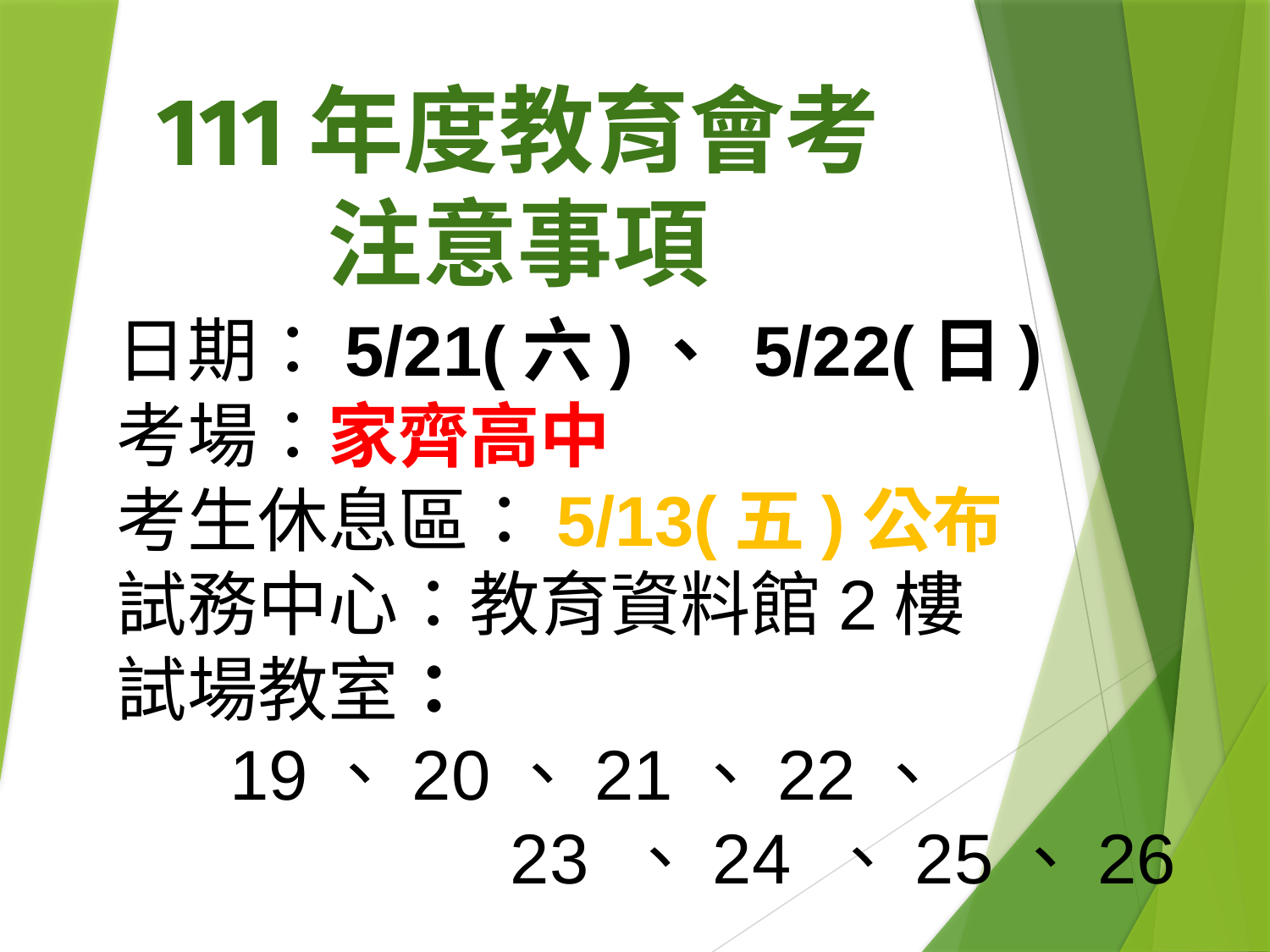

# 111年度教育會考注意事項
日期：5/21(六)、 5/22(日)
考場：家齊高中
考生休息區：5/13(五)公布
試務中心：教育資料館2樓
試場教室：19、20、21、22、
                    23 、24 、25、26